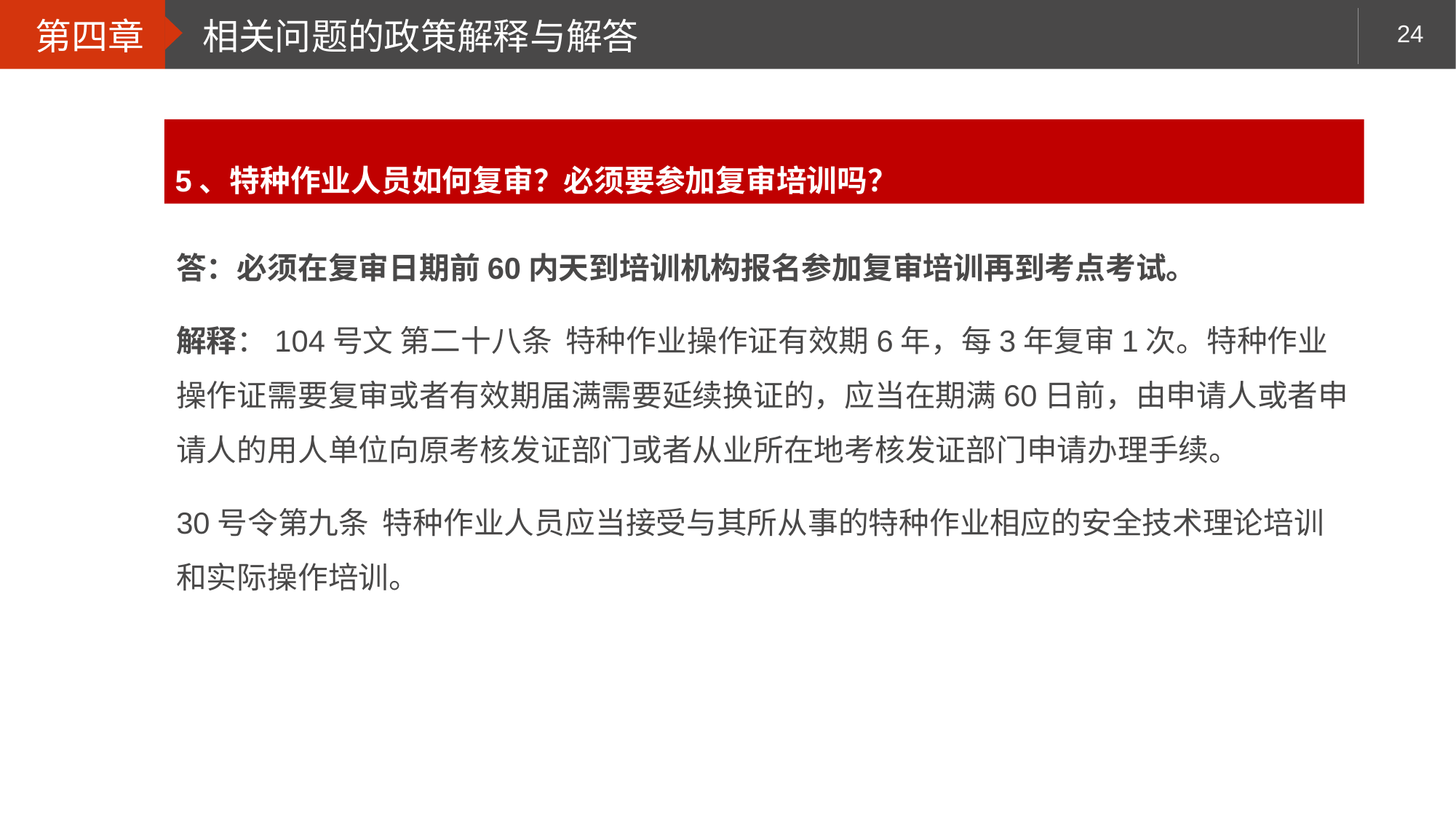

第四章
相关问题的政策解释与解答
5、特种作业人员如何复审？必须要参加复审培训吗？
答：必须在复审日期前60内天到培训机构报名参加复审培训再到考点考试。
解释：104号文 第二十八条  特种作业操作证有效期6年，每3年复审1次。特种作业操作证需要复审或者有效期届满需要延续换证的，应当在期满60日前，由申请人或者申请人的用人单位向原考核发证部门或者从业所在地考核发证部门申请办理手续。
30号令第九条  特种作业人员应当接受与其所从事的特种作业相应的安全技术理论培训和实际操作培训。